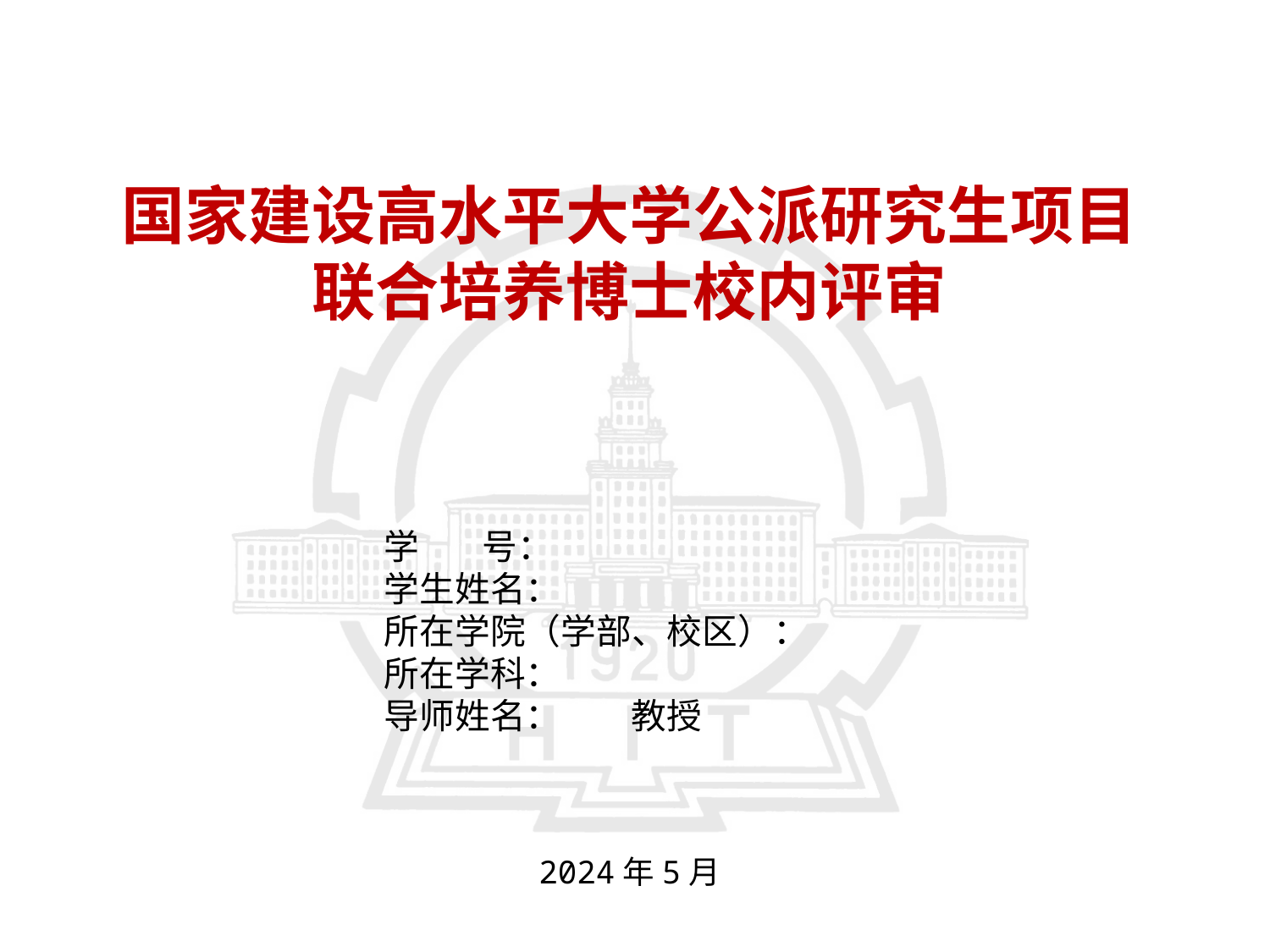

国家建设高水平大学公派研究生项目联合培养博士校内评审
学        号：
学生姓名：
所在学院（学部、校区）：
所在学科：
导师姓名：         教授
2024年5月